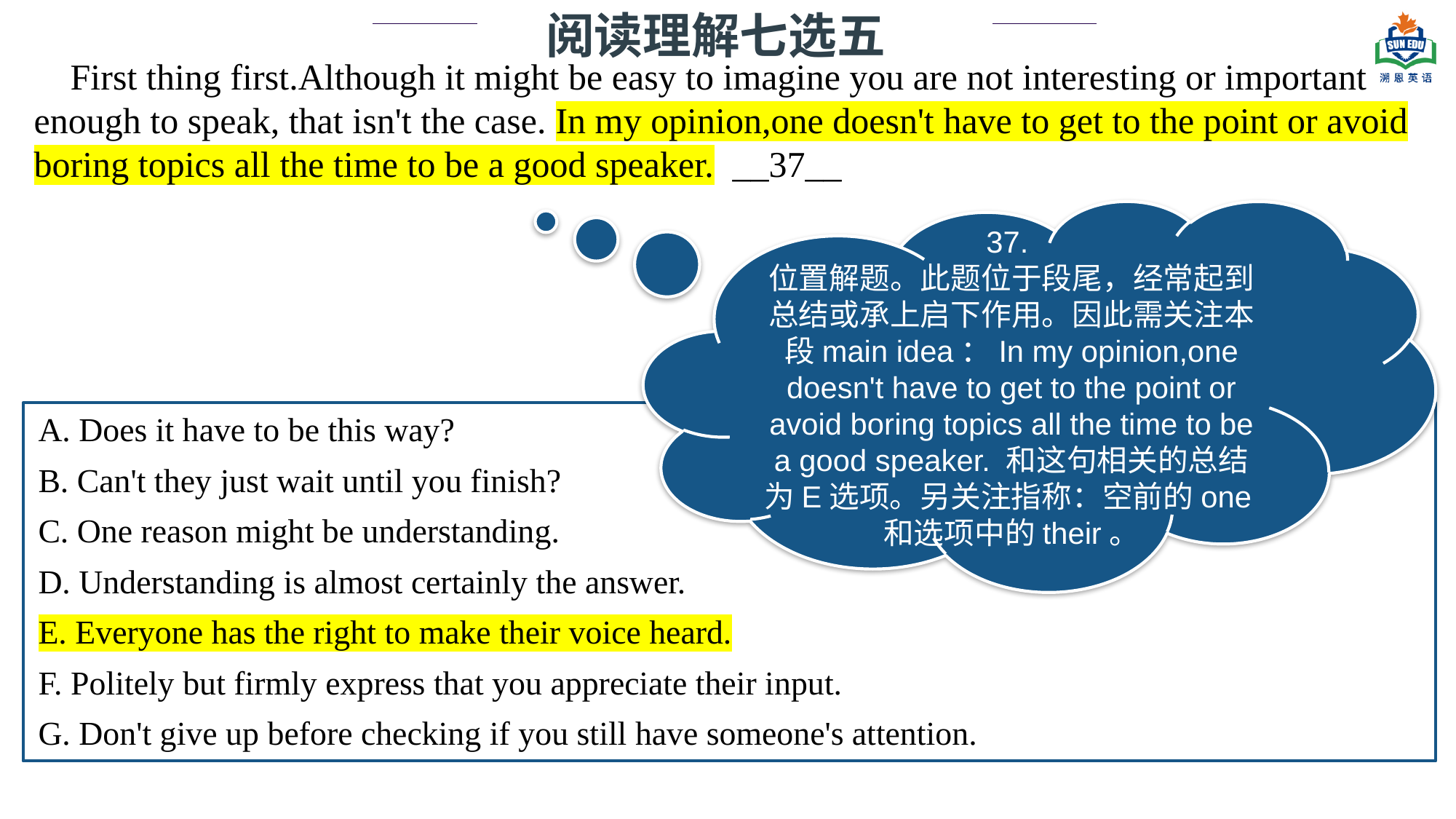

阅读理解七选五
    First thing first.Although it might be easy to imagine you are not interesting or important enough to speak, that isn't the case. In my opinion,one doesn't have to get to the point or avoid boring topics all the time to be a good speaker.  __37__
37.
位置解题。此题位于段尾，经常起到总结或承上启下作用。因此需关注本段main idea：In my opinion,one doesn't have to get to the point or avoid boring topics all the time to be a good speaker. 和这句相关的总结为E选项。另关注指称：空前的one和选项中的their。
A. Does it have to be this way?
B. Can't they just wait until you finish?
C. One reason might be understanding.
D. Understanding is almost certainly the answer.
E. Everyone has the right to make their voice heard.
F. Politely but firmly express that you appreciate their input.
G. Don't give up before checking if you still have someone's attention.